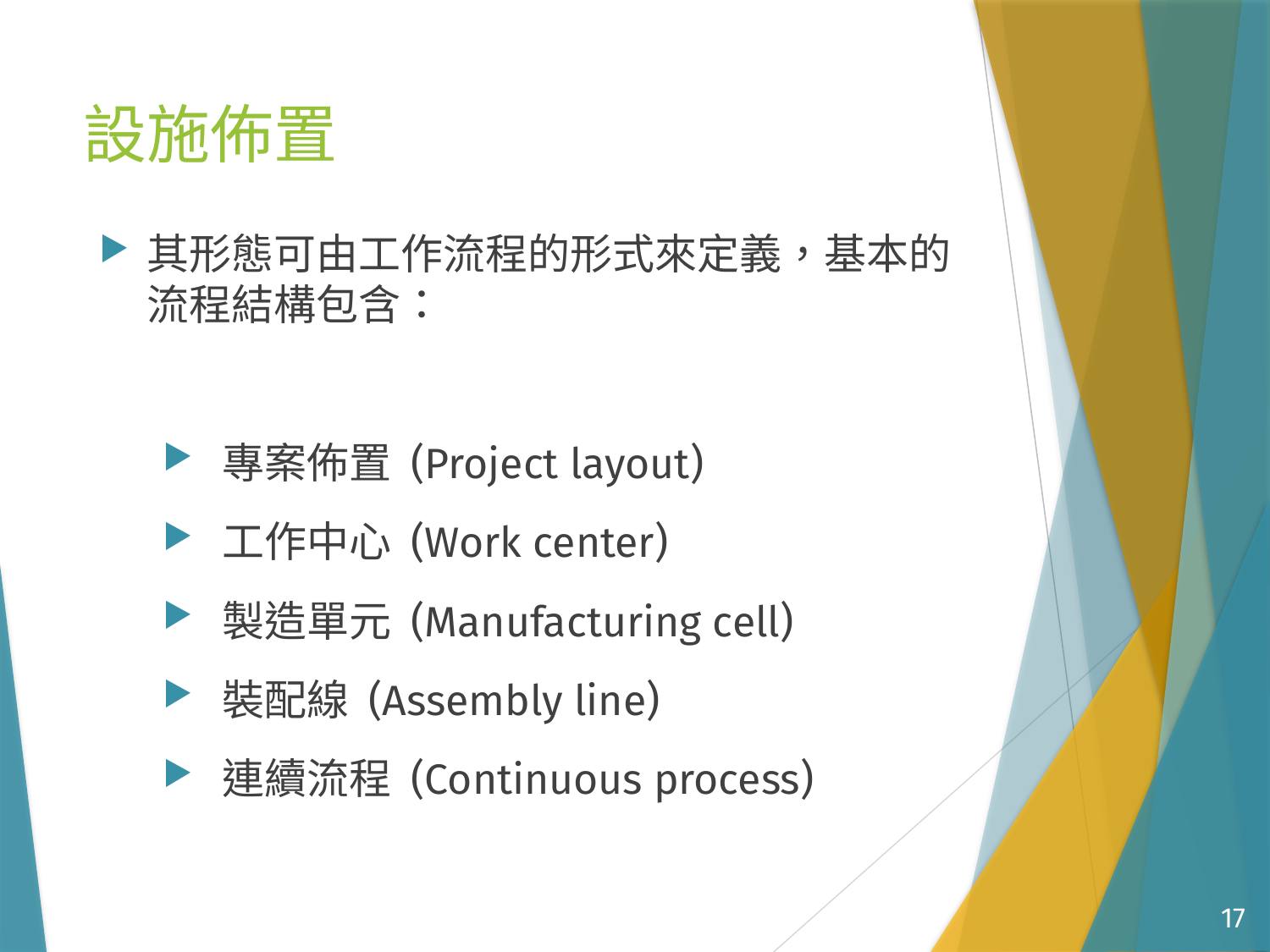

# 設施佈置
其形態可由工作流程的形式來定義，基本的流程結構包含：

 專案佈置 (Project layout)
 工作中心 (Work center)
 製造單元 (Manufacturing cell)
 裝配線 (Assembly line)
 連續流程 (Continuous process)
17